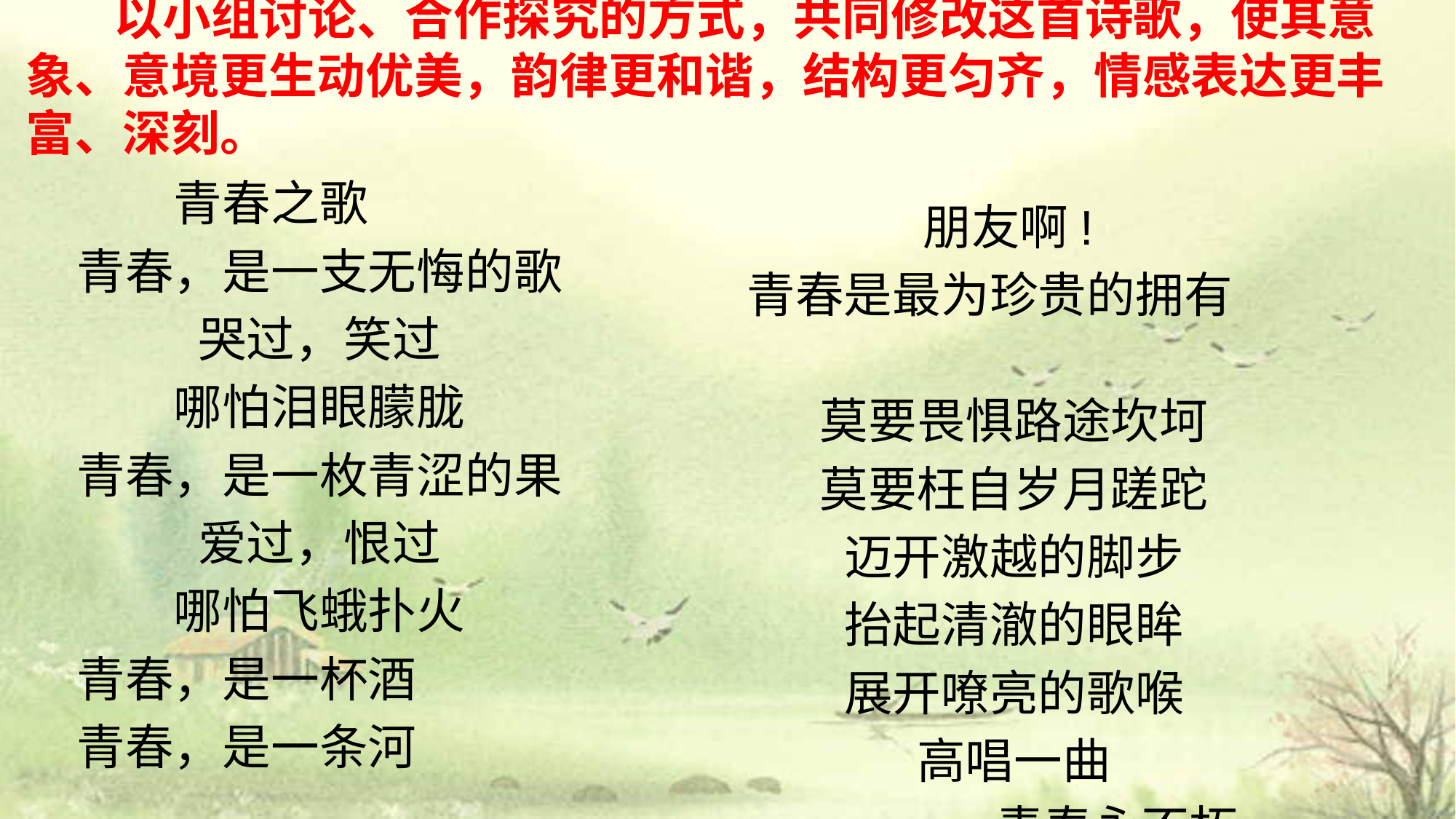

# 以小组讨论、合作探究的方式，共同修改这首诗歌，使其意象、意境更生动优美，韵律更和谐，结构更匀齐，情感表达更丰富、深刻。
青春之歌
青春，是一支无悔的歌
哭过，笑过
哪怕泪眼朦胧
青春，是一枚青涩的果
爱过，恨过
哪怕飞蛾扑火
青春，是一杯酒
青春，是一条河

朋友啊!
青春是最为珍贵的拥有
莫要畏惧路途坎坷
莫要枉自岁月蹉跎
迈开激越的脚步
抬起清澈的眼眸
展开嘹亮的歌喉
高唱一曲
——青春永不朽